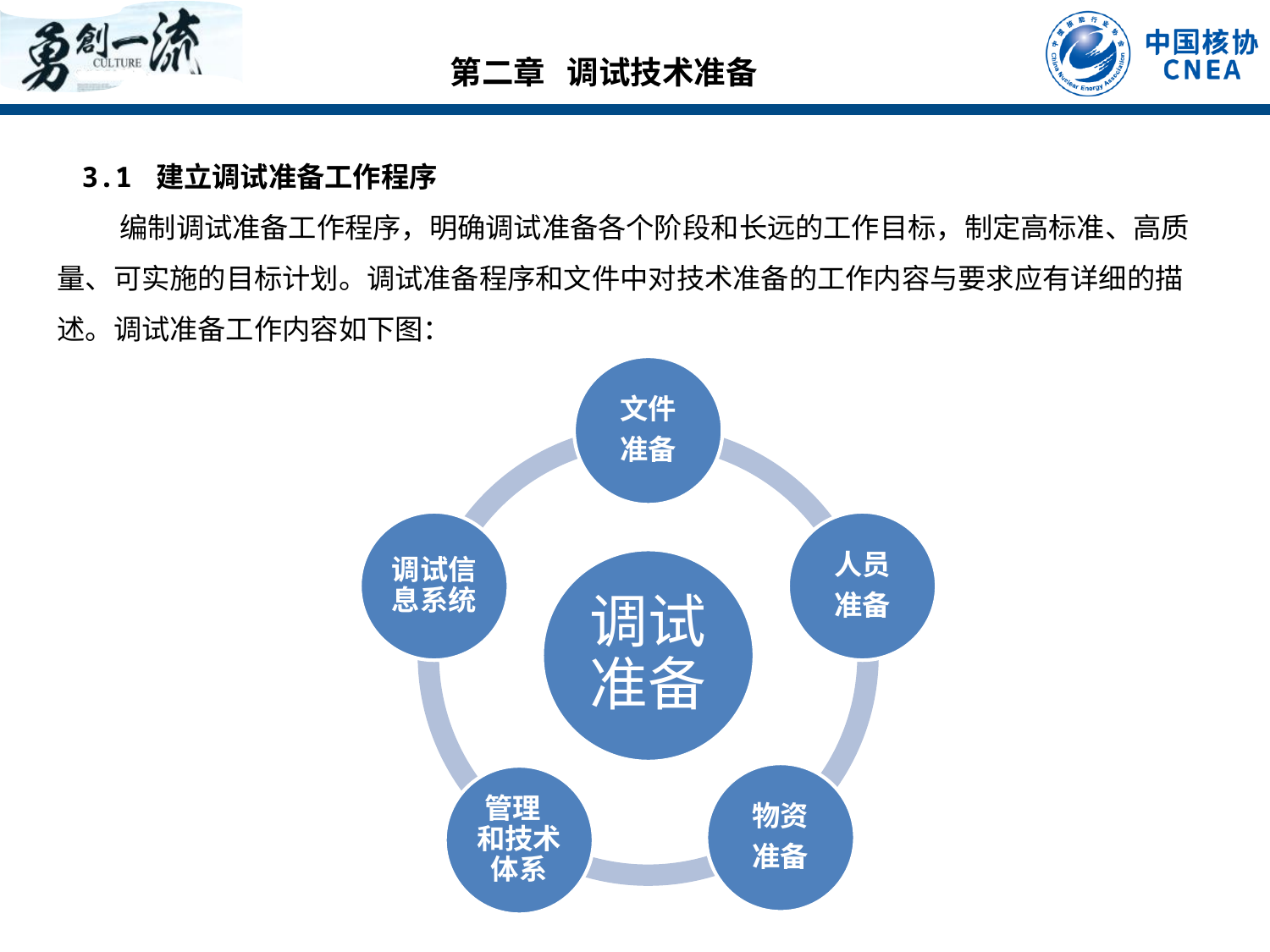

第二章   调试技术准备
3.1 建立调试准备工作程序
     编制调试准备工作程序，明确调试准备各个阶段和长远的工作目标，制定高标准、高质量、可实施的目标计划。调试准备程序和文件中对技术准备的工作内容与要求应有详细的描述。调试准备工作内容如下图：

调试准备
文件
准备
人员
准备
物资
准备
管理   和技术体系
调试信息系统